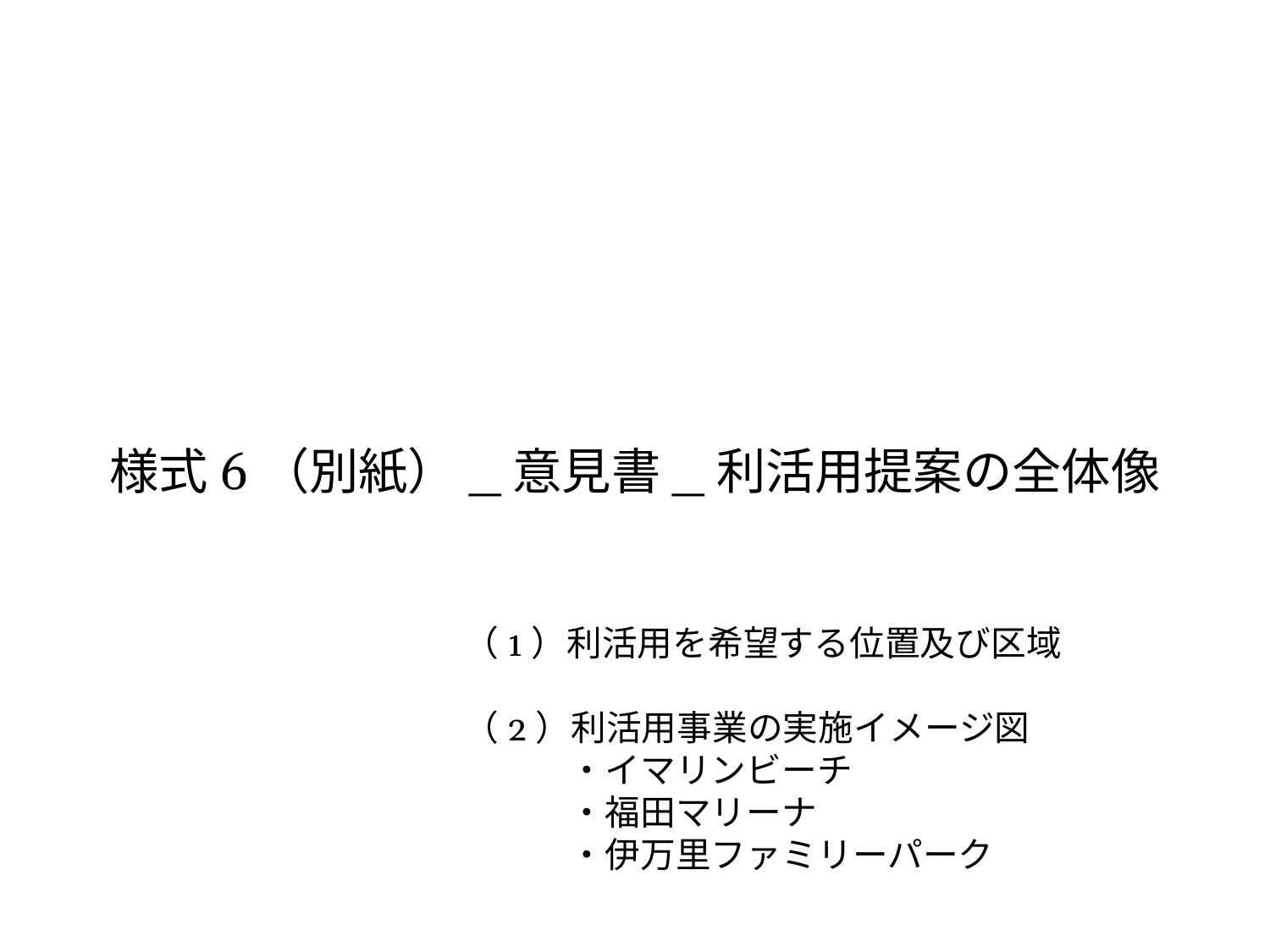

# 様式6（別紙）_意見書_利活用提案の全体像
（1）利活用を希望する位置及び区域

（2）利活用事業の実施イメージ図
　　　・イマリンビーチ
　　　・福田マリーナ
　　　・伊万里ファミリーパーク